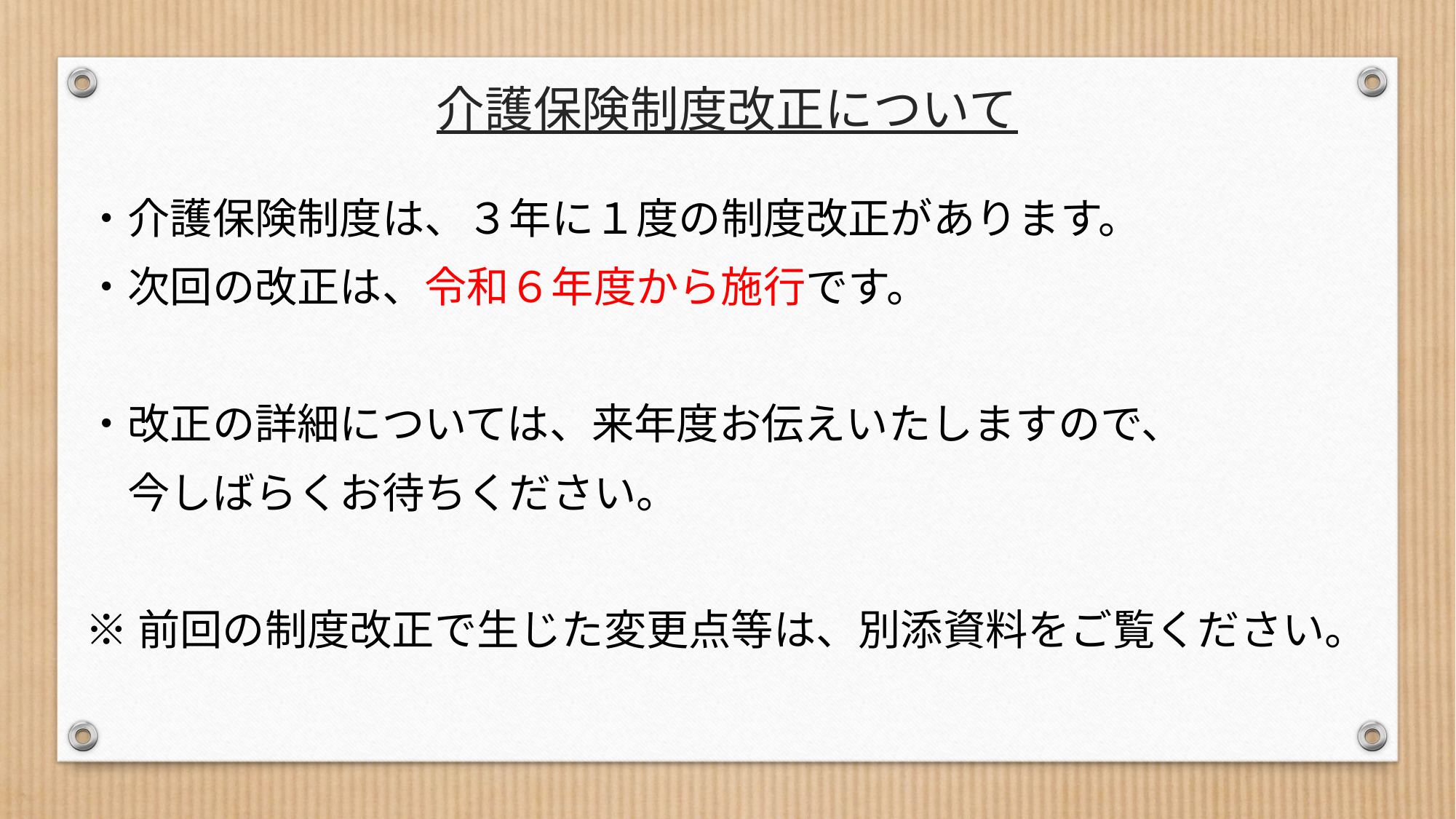

介護保険制度改正について
・介護保険制度は、３年に１度の制度改正があります。
・次回の改正は、令和６年度から施行です。

・改正の詳細については、来年度お伝えいたしますので、
　今しばらくお待ちください。

※前回の制度改正で生じた変更点等は、別添資料をご覧ください。